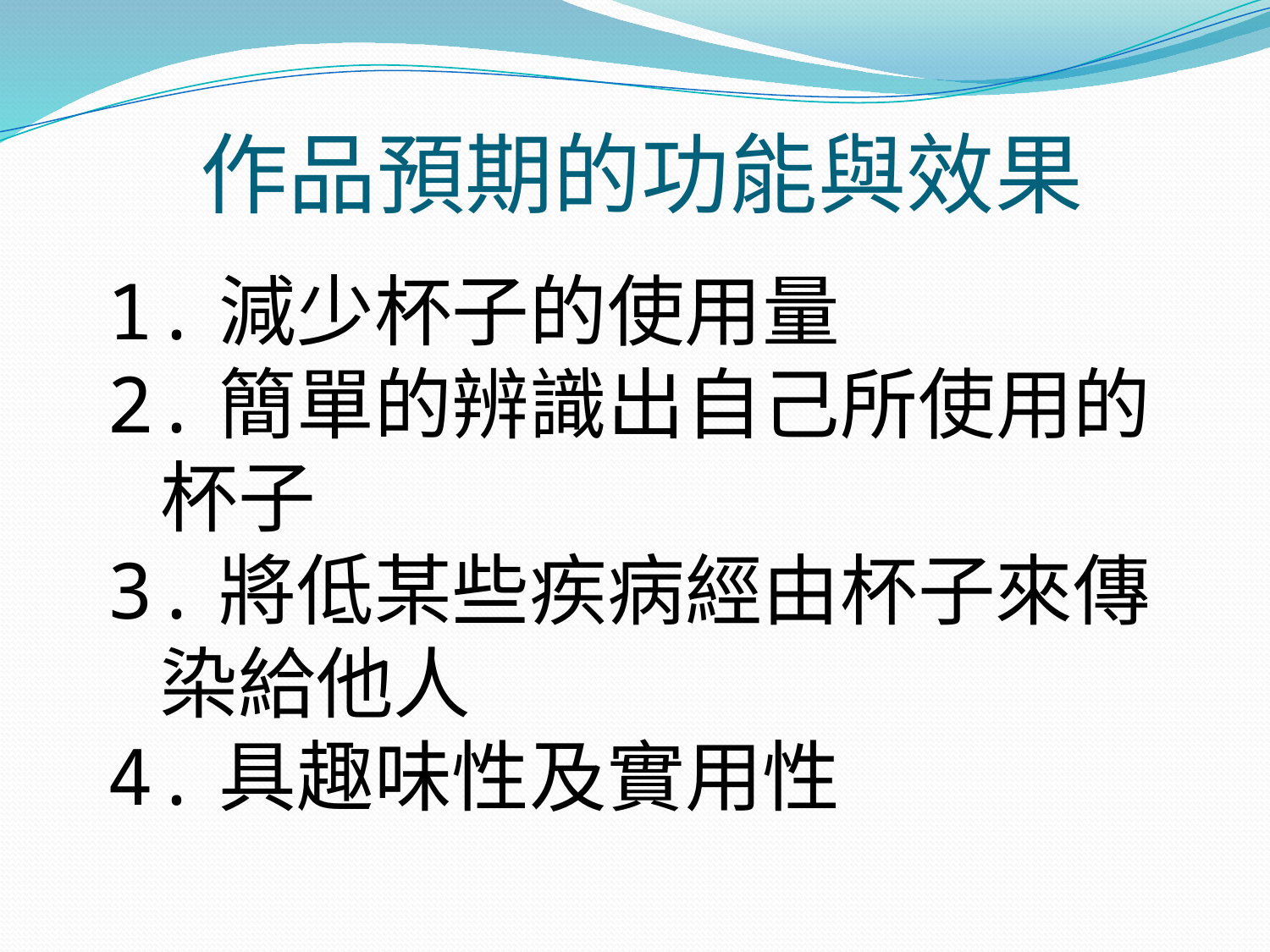

# 作品預期的功能與效果
1.減少杯子的使用量
2.簡單的辨識出自己所使用的
  杯子
3.將低某些疾病經由杯子來傳
  染給他人
4.具趣味性及實用性